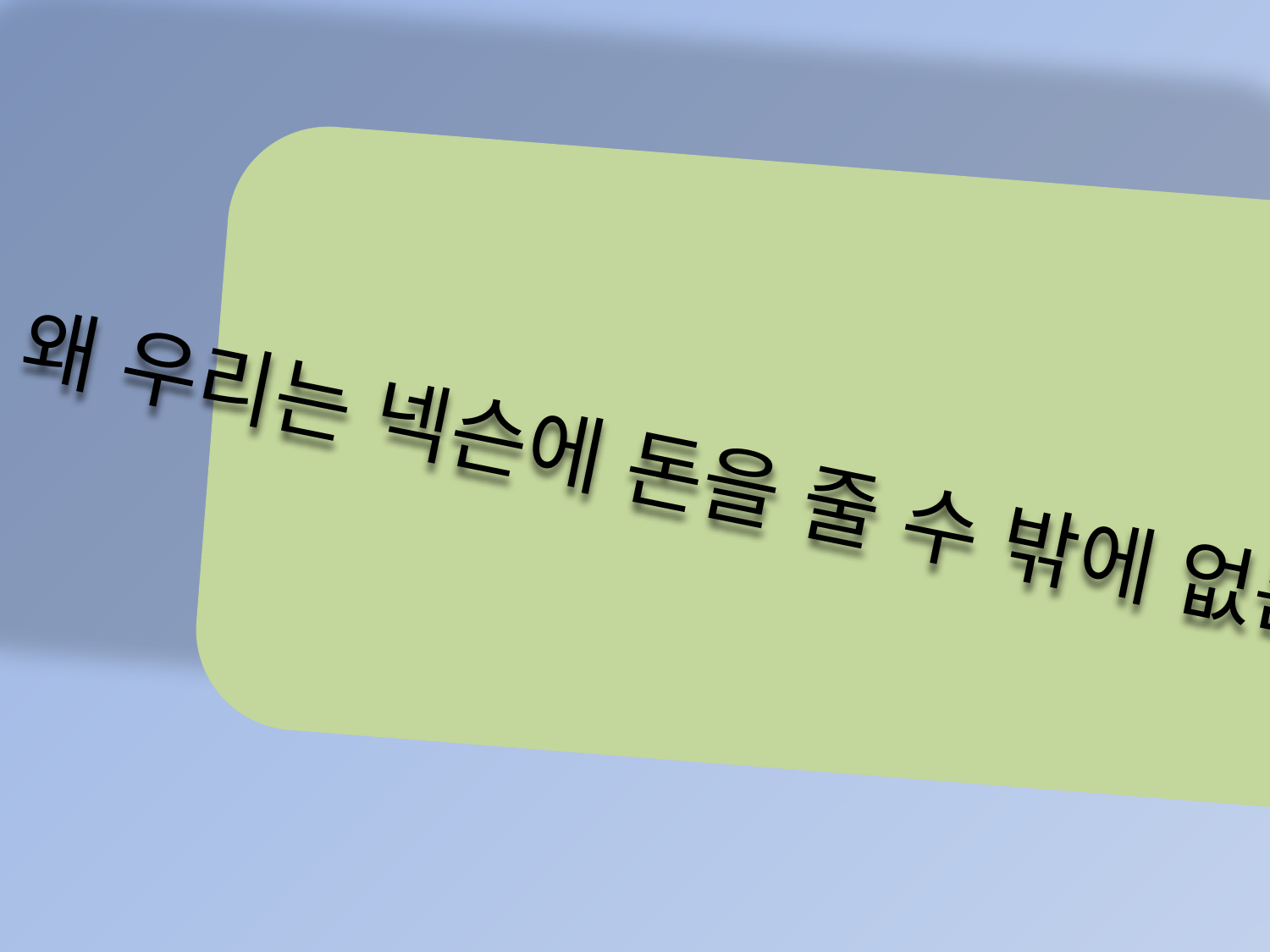

왜 우리는 넥슨에 돈을 줄 수 밖에 없는가?